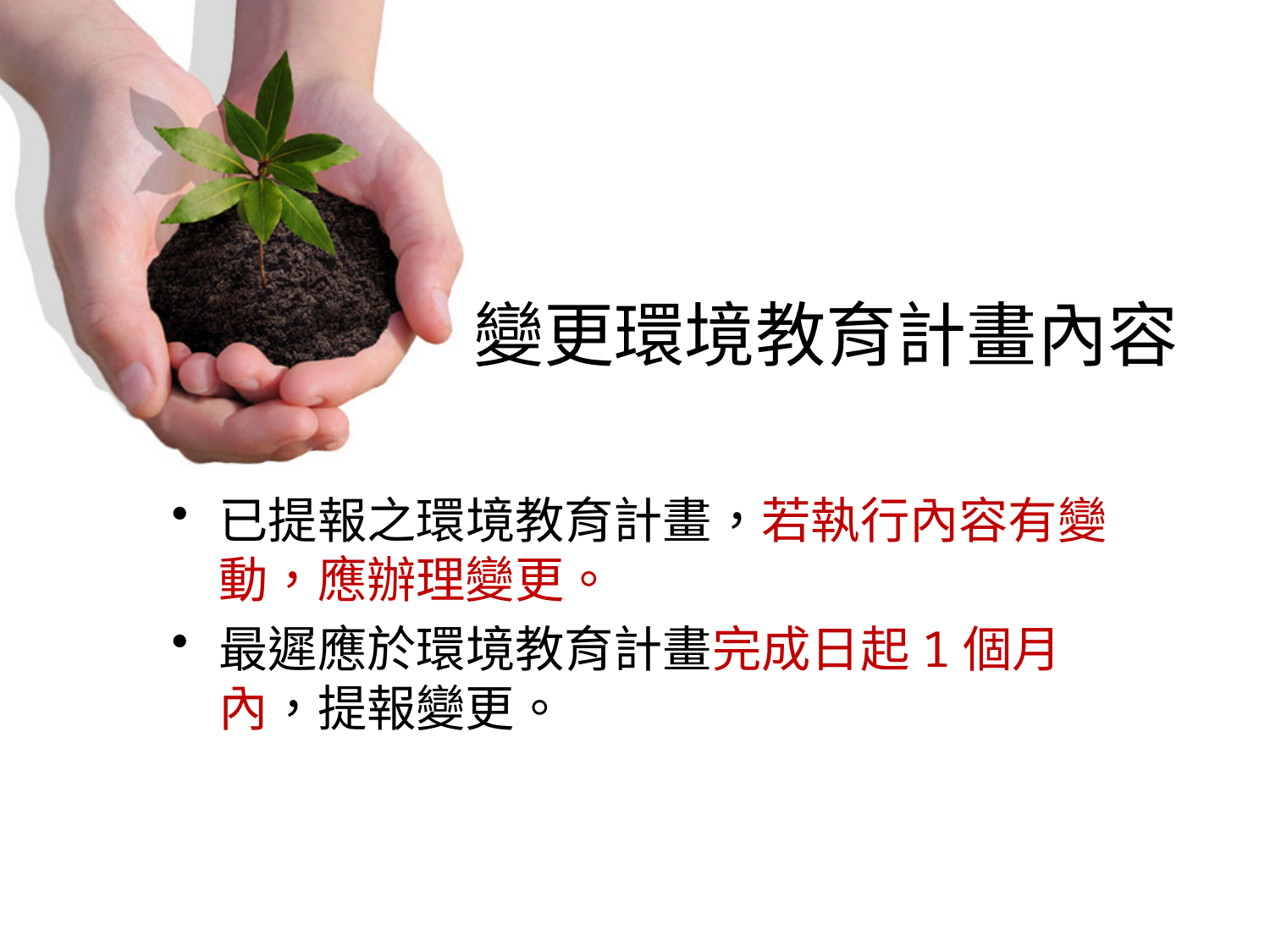

# 變更環境教育計畫內容

已提報之環境教育計畫，若執行內容有變動，應辦理變更。
最遲應於環境教育計畫完成日起1個月內，提報變更。